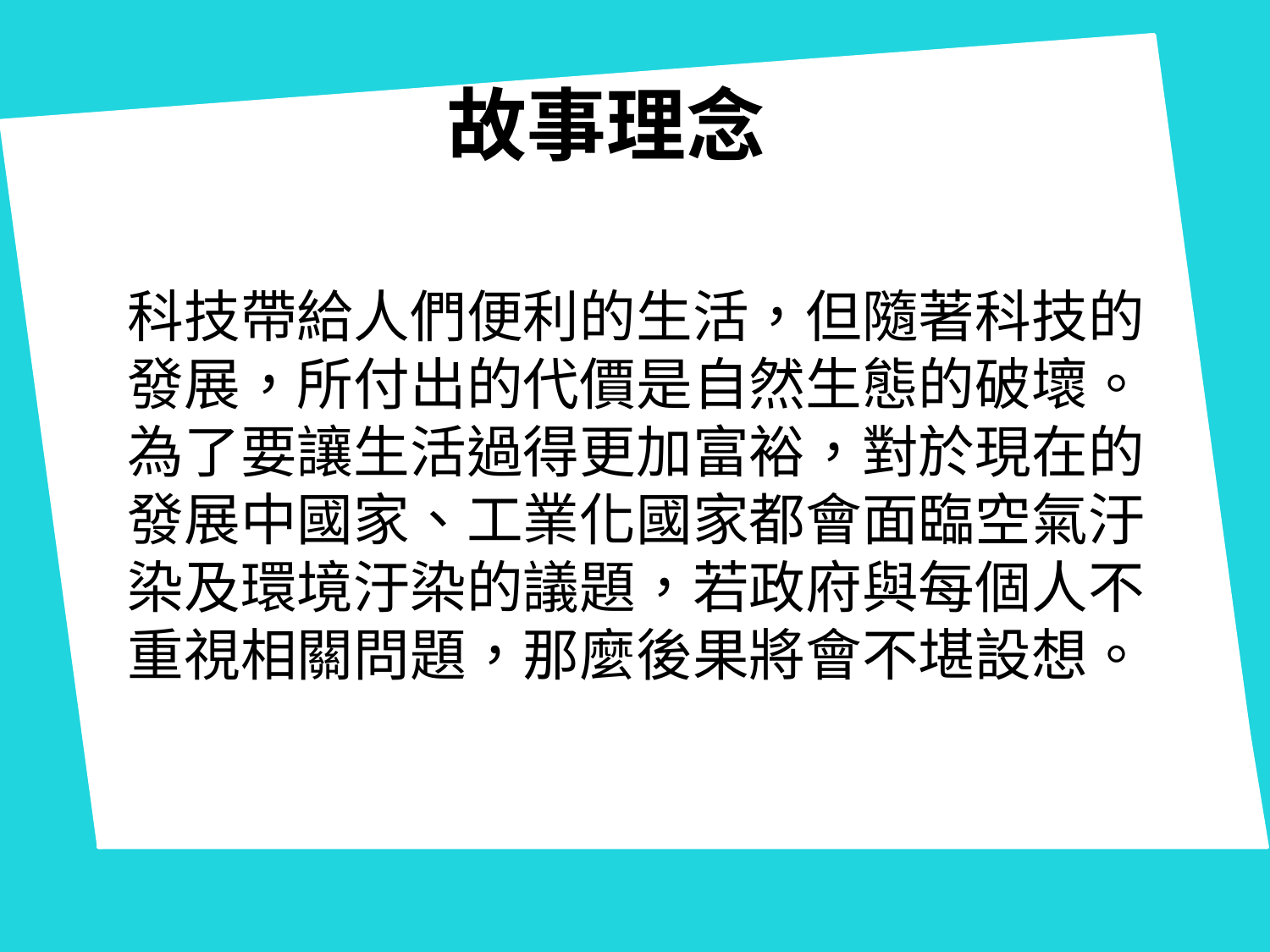

故事理念

科技帶給人們便利的生活，但隨著科技的發展，所付出的代價是自然生態的破壞。為了要讓生活過得更加富裕，對於現在的發展中國家、工業化國家都會面臨空氣汙染及環境汙染的議題，若政府與每個人不重視相關問題，那麼後果將會不堪設想。